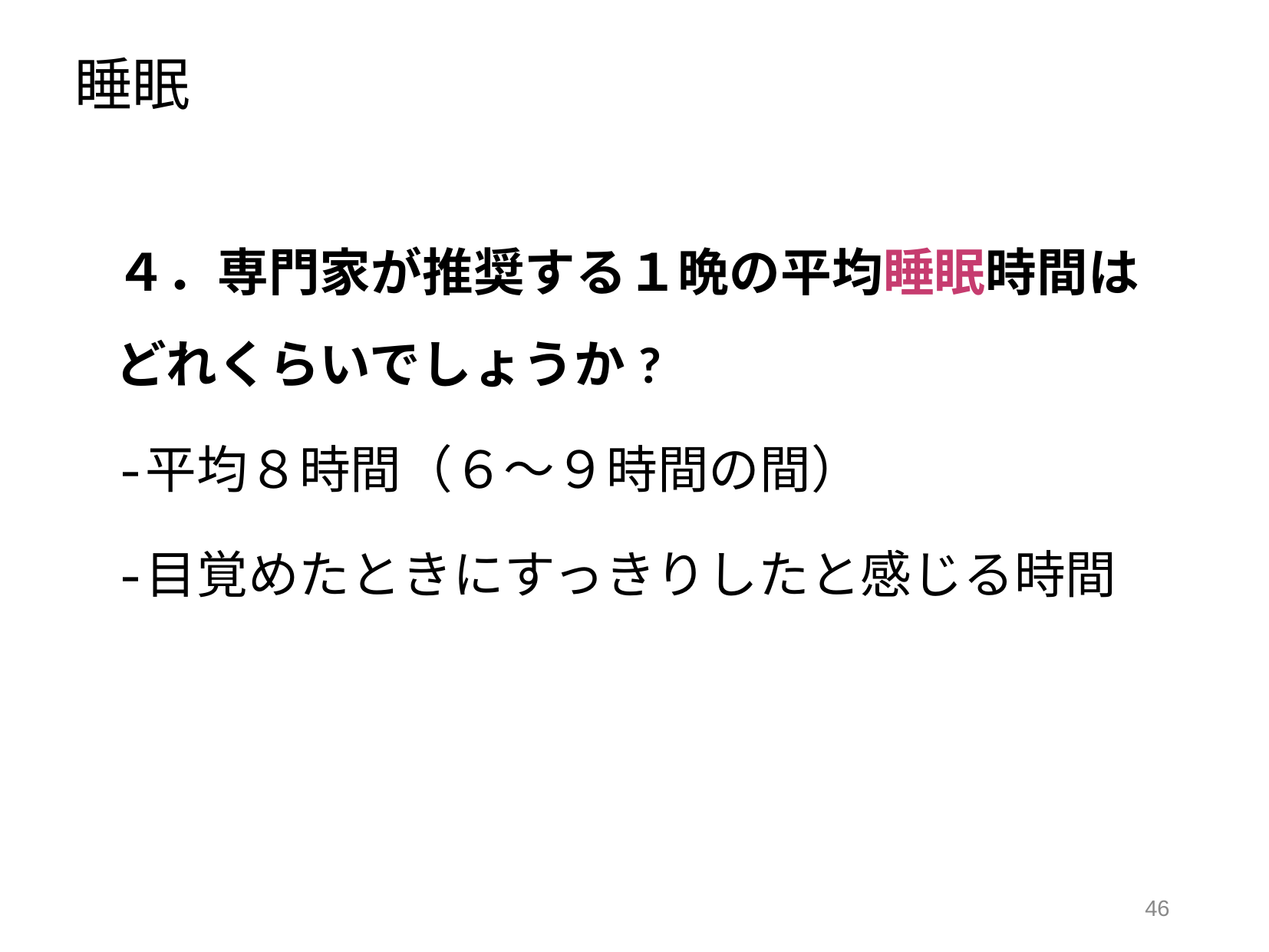

# 睡眠
４．専門家が推奨する１晩の平均睡眠時間はどれくらいでしょうか?
平均８時間（６～９時間の間）
目覚めたときにすっきりしたと感じる時間
46